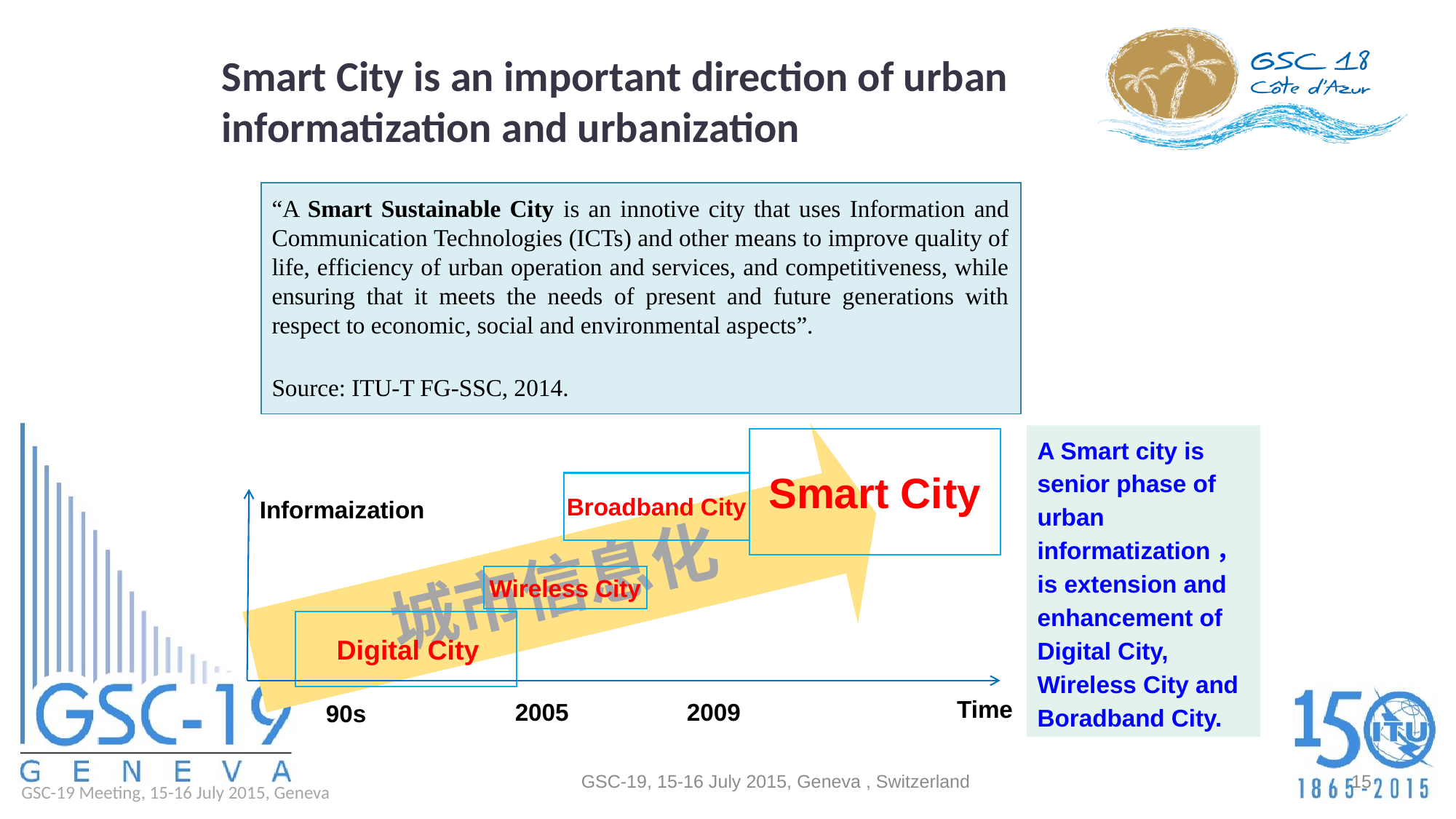

Smart City is an important direction of urban informatization and urbanization
“A Smart Sustainable City is an innotive city that uses Information and Communication Technologies (ICTs) and other means to improve quality of life, efficiency of urban operation and services, and competitiveness, while ensuring that it meets the needs of present and future generations with respect to economic, social and environmental aspects”.

Source: ITU-T FG-SSC, 2014.

A Smart city is senior phase of  urban informatization，is extension and enhancement of Digital City, Wireless City and Boradband City.
Smart City
Broadband City
城市信息化
Informaization
Wireless City
    Digital City
Time
2005
2009
90s
GSC-19, 15-16 July 2015, Geneva , Switzerland
15